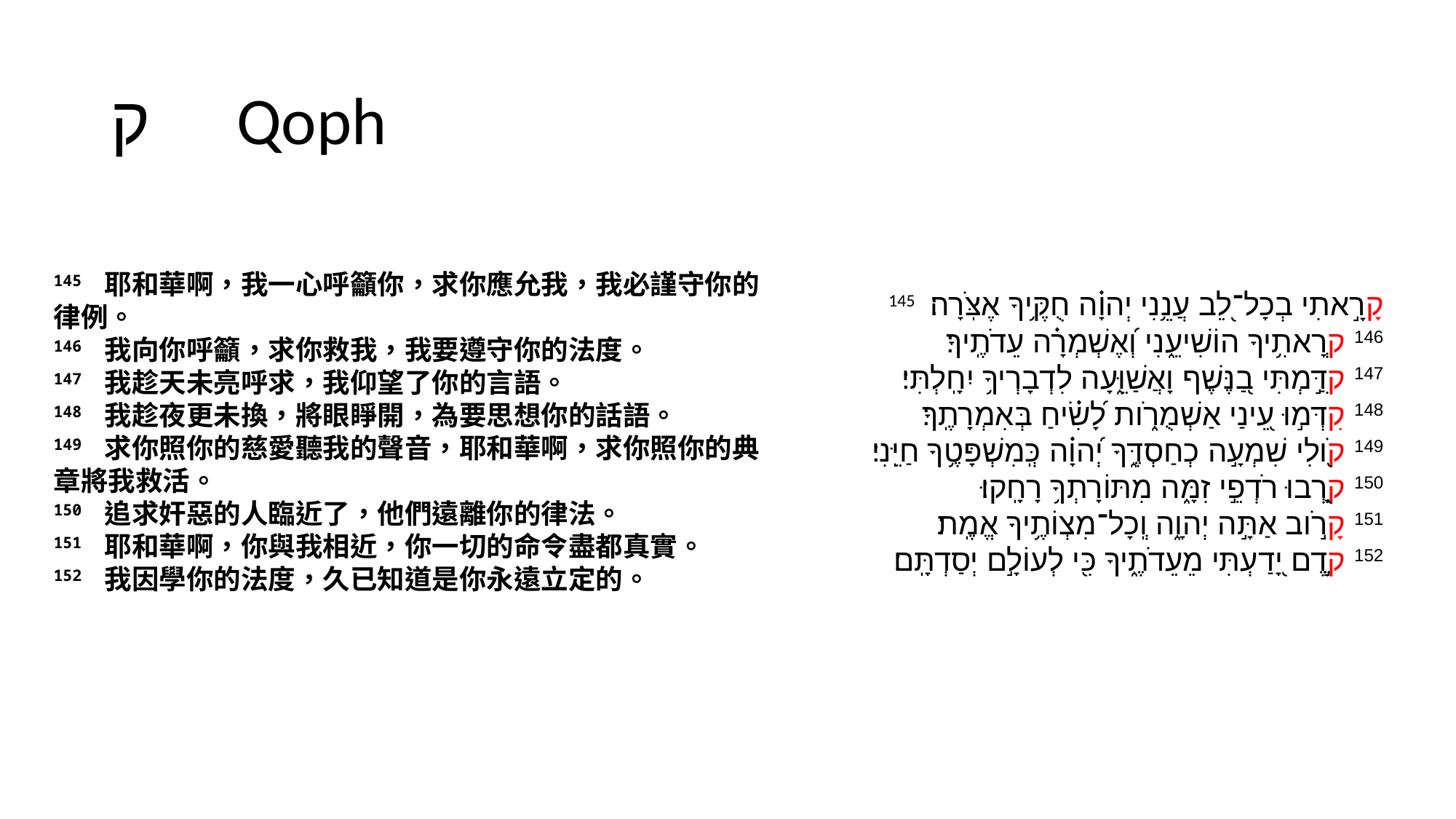

# ק     Qoph
145 耶和華啊，我一心呼籲你，求你應允我，我必謹守你的律例。
146 我向你呼籲，求你救我，我要遵守你的法度。
147 我趁天未亮呼求，我仰望了你的言語。
148 我趁夜更未換，將眼睜開，為要思想你的話語。
149 求你照你的慈愛聽我的聲音，耶和華啊，求你照你的典章將我救活。
150 追求奸惡的人臨近了，他們遠離你的律法。
151 耶和華啊，你與我相近，你一切的命令盡都真實。
152 我因學你的法度，久已知道是你永遠立定的。
145 קָרָ֣אתִי בְכָל־לֵ֭ב עֲנֵ֥נִי יְהוָ֗ה חֻקֶּ֥יךָ אֶצֹּֽרָה׃
146 קְרָאתִ֥יךָ הוֹשִׁיעֵ֑נִי וְ֝אֶשְׁמְרָ֗ה עֵדֹתֶֽיךָ׃
147 קִדַּ֣מְתִּי בַ֭נֶּשֶׁף וָאֲשַׁוֵּ֑עָה לִדְבָרְיךָ֥ יִחָֽלְתִּי׃
148 קִדְּמ֣וּ עֵ֭ינַי אַשְׁמֻרֹ֑ות לָ֝שִׂ֗יחַ בְּאִמְרָתֶֽךָ׃
149 קֹ֭ולִי שִׁמְעָ֣ה כְחַסְדֶּ֑ךָ יְ֝הוָ֗ה כְּֽמִשְׁפָּטֶ֥ךָ חַיֵּֽנִי׃
150 קָ֭רְבוּ רֹדְפֵ֣י זִמָּ֑ה מִתּוֹרָתְךָ֥ רָחָֽקוּ׃
151 קָרֹ֣וב אַתָּ֣ה יְהוָ֑ה וְֽכָל־מִצְוֹתֶ֥יךָ אֱמֶֽת׃
152 קֶ֣דֶם יָ֭דַעְתִּי מֵעֵדֹתֶ֑יךָ כִּ֖י לְעוֹלָ֣ם יְסַדְתָּֽם׃